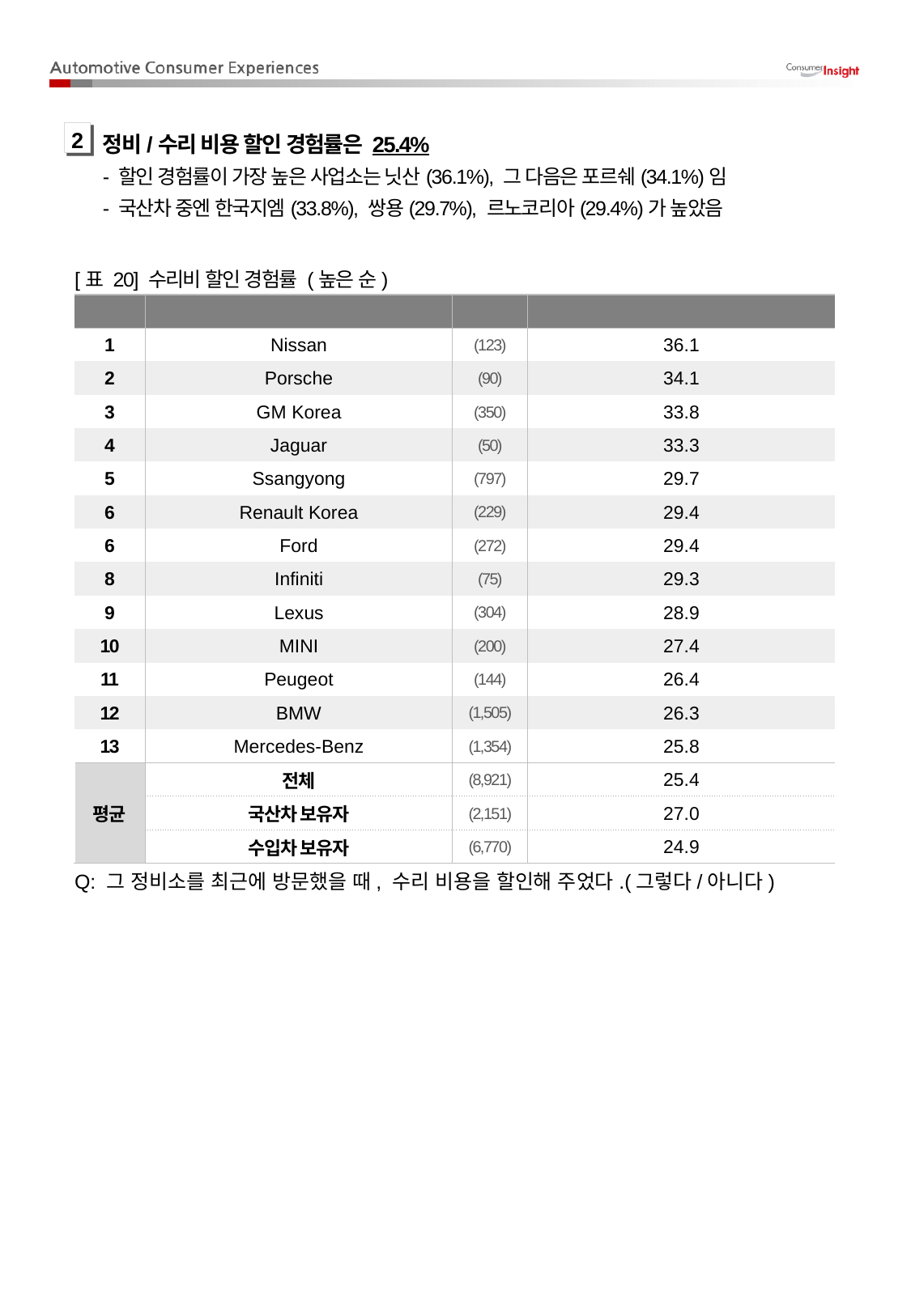

정비/수리 비용 할인 경험률은 25.4%
- 할인 경험률이 가장 높은 사업소는 닛산(36.1%), 그 다음은 포르쉐(34.1%)임
- 국산차 중엔 한국지엠(33.8%), 쌍용(29.7%), 르노코리아(29.4%)가 높았음
2
[표 20] 수리비 할인 경험률 (높은 순)
| Rank | Brand | (N) | 수리비 할인 경험률(%) |
| --- | --- | --- | --- |
| 1 | Nissan | (123) | 36.1 |
| 2 | Porsche | (90) | 34.1 |
| 3 | GM Korea | (350) | 33.8 |
| 4 | Jaguar | (50) | 33.3 |
| 5 | Ssangyong | (797) | 29.7 |
| 6 | Renault Korea | (229) | 29.4 |
| 6 | Ford | (272) | 29.4 |
| 8 | Infiniti | (75) | 29.3 |
| 9 | Lexus | (304) | 28.9 |
| 10 | MINI | (200) | 27.4 |
| 11 | Peugeot | (144) | 26.4 |
| 12 | BMW | (1,505) | 26.3 |
| 13 | Mercedes-Benz | (1,354) | 25.8 |
| 평균 | 전체 | (8,921) | 25.4 |
|  | 국산차 보유자 | (2,151) | 27.0 |
|  | 수입차 보유자 | (6,770) | 24.9 |
Q: 그 정비소를 최근에 방문했을 때, 수리 비용을 할인해 주었다.(그렇다/아니다)